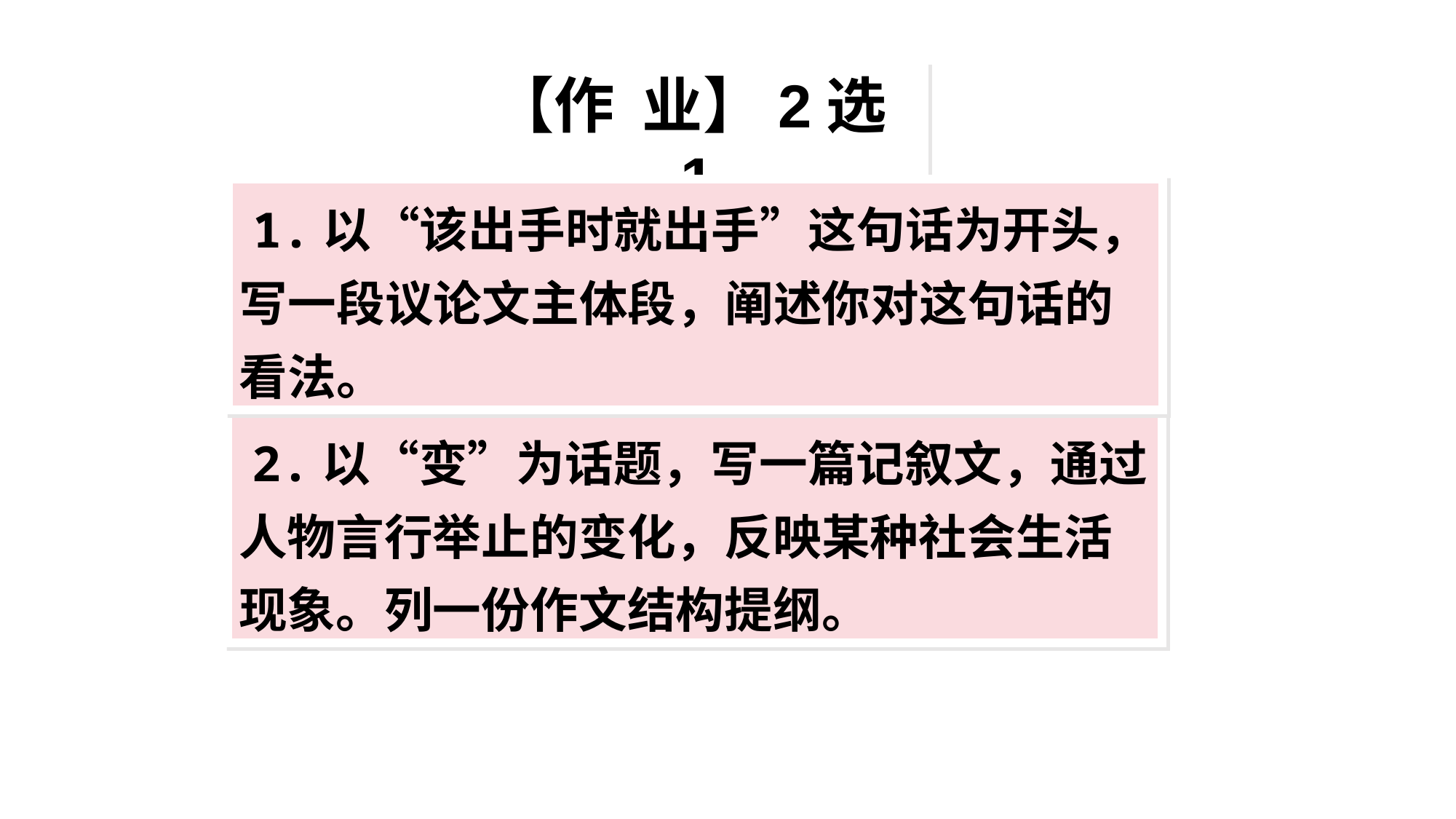

【作  业】2选1
 1.以“该出手时就出手”这句话为开头，写一段议论文主体段，阐述你对这句话的看法。
 2.以“变”为话题，写一篇记叙文，通过人物言行举止的变化，反映某种社会生活现象。列一份作文结构提纲。